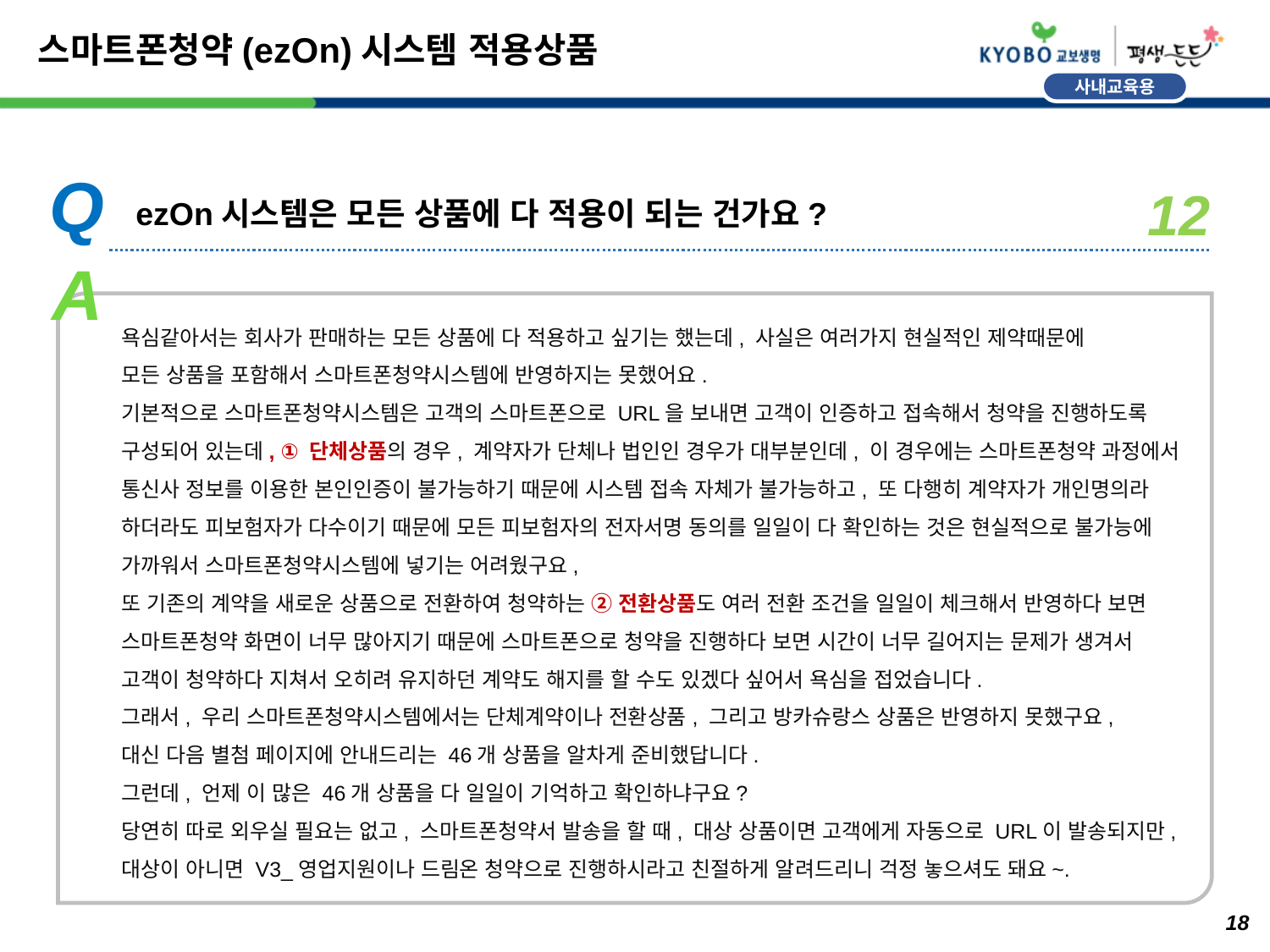

# 스마트폰청약(ezOn)시스템 적용상품
Q
ezOn시스템은 모든 상품에 다 적용이 되는 건가요?
A

욕심같아서는 회사가 판매하는 모든 상품에 다 적용하고 싶기는 했는데, 사실은 여러가지 현실적인 제약때문에
모든 상품을 포함해서 스마트폰청약시스템에 반영하지는 못했어요.
기본적으로 스마트폰청약시스템은 고객의 스마트폰으로 URL을 보내면 고객이 인증하고 접속해서 청약을 진행하도록
구성되어 있는데, ① 단체상품의 경우, 계약자가 단체나 법인인 경우가 대부분인데, 이 경우에는 스마트폰청약 과정에서
통신사 정보를 이용한 본인인증이 불가능하기 때문에 시스템 접속 자체가 불가능하고, 또 다행히 계약자가 개인명의라
하더라도 피보험자가 다수이기 때문에 모든 피보험자의 전자서명 동의를 일일이 다 확인하는 것은 현실적으로 불가능에
가까워서 스마트폰청약시스템에 넣기는 어려웠구요,
또 기존의 계약을 새로운 상품으로 전환하여 청약하는 ② 전환상품도 여러 전환 조건을 일일이 체크해서 반영하다 보면
스마트폰청약 화면이 너무 많아지기 때문에 스마트폰으로 청약을 진행하다 보면 시간이 너무 길어지는 문제가 생겨서
고객이 청약하다 지쳐서 오히려 유지하던 계약도 해지를 할 수도 있겠다 싶어서 욕심을 접었습니다.
그래서, 우리 스마트폰청약시스템에서는 단체계약이나 전환상품, 그리고 방카슈랑스 상품은 반영하지 못했구요,
대신 다음 별첨 페이지에 안내드리는 46개 상품을 알차게 준비했답니다.
그런데, 언제 이 많은 46개 상품을 다 일일이 기억하고 확인하냐구요?
당연히 따로 외우실 필요는 없고, 스마트폰청약서 발송을 할 때, 대상 상품이면 고객에게 자동으로 URL이 발송되지만,
대상이 아니면 V3_영업지원이나 드림온 청약으로 진행하시라고 친절하게 알려드리니 걱정 놓으셔도 돼요~.
12